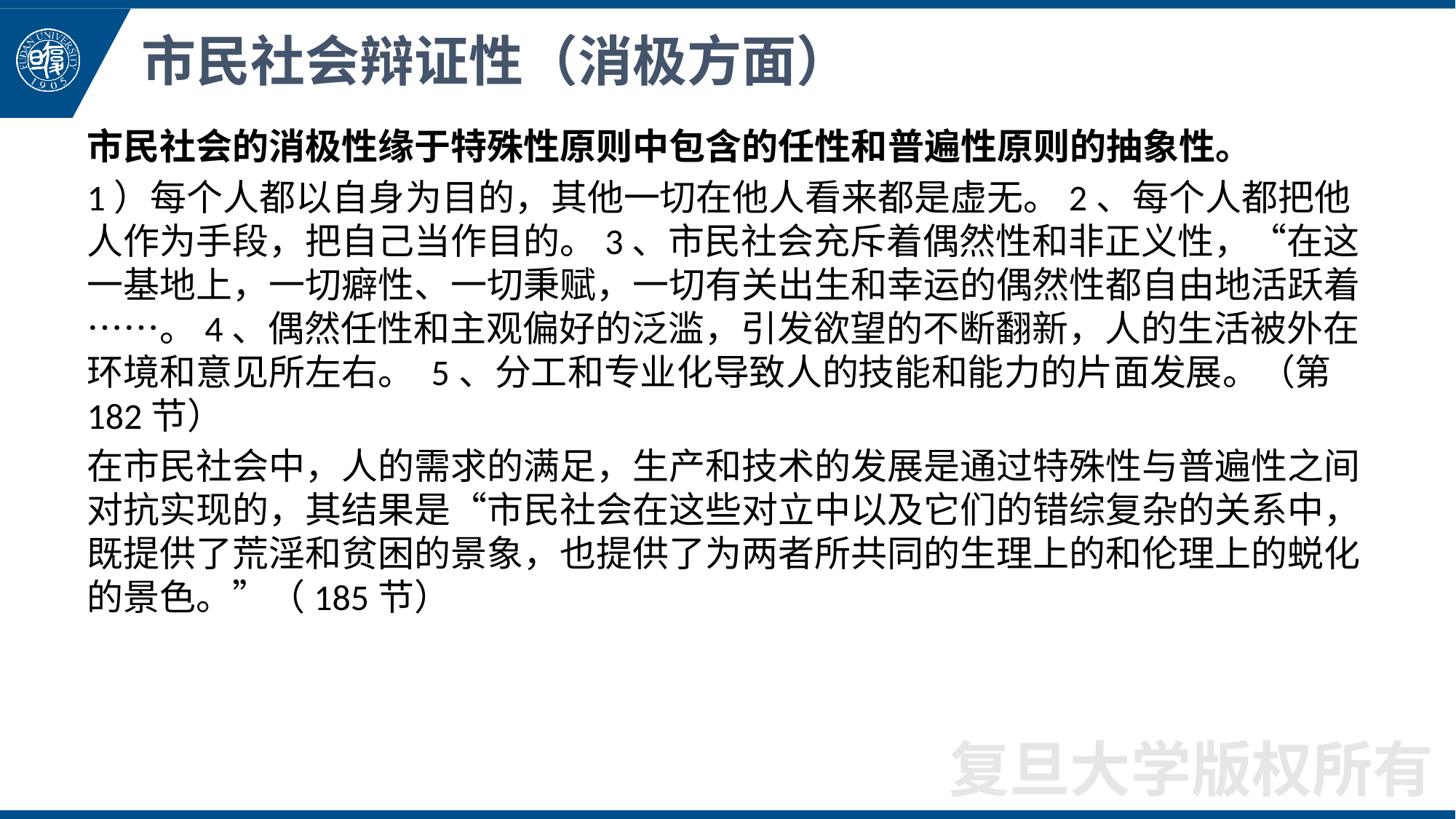

# 市民社会辩证性（消极方面）
市民社会的消极性缘于特殊性原则中包含的任性和普遍性原则的抽象性。
1）每个人都以自身为目的，其他一切在他人看来都是虚无。2、每个人都把他人作为手段，把自己当作目的。3、市民社会充斥着偶然性和非正义性，“在这一基地上，一切癖性、一切秉赋，一切有关出生和幸运的偶然性都自由地活跃着……。4、偶然任性和主观偏好的泛滥，引发欲望的不断翻新，人的生活被外在环境和意见所左右。 5、分工和专业化导致人的技能和能力的片面发展。（第182节）
在市民社会中，人的需求的满足，生产和技术的发展是通过特殊性与普遍性之间对抗实现的，其结果是“市民社会在这些对立中以及它们的错综复杂的关系中，既提供了荒淫和贫困的景象，也提供了为两者所共同的生理上的和伦理上的蜕化的景色。”（185节）